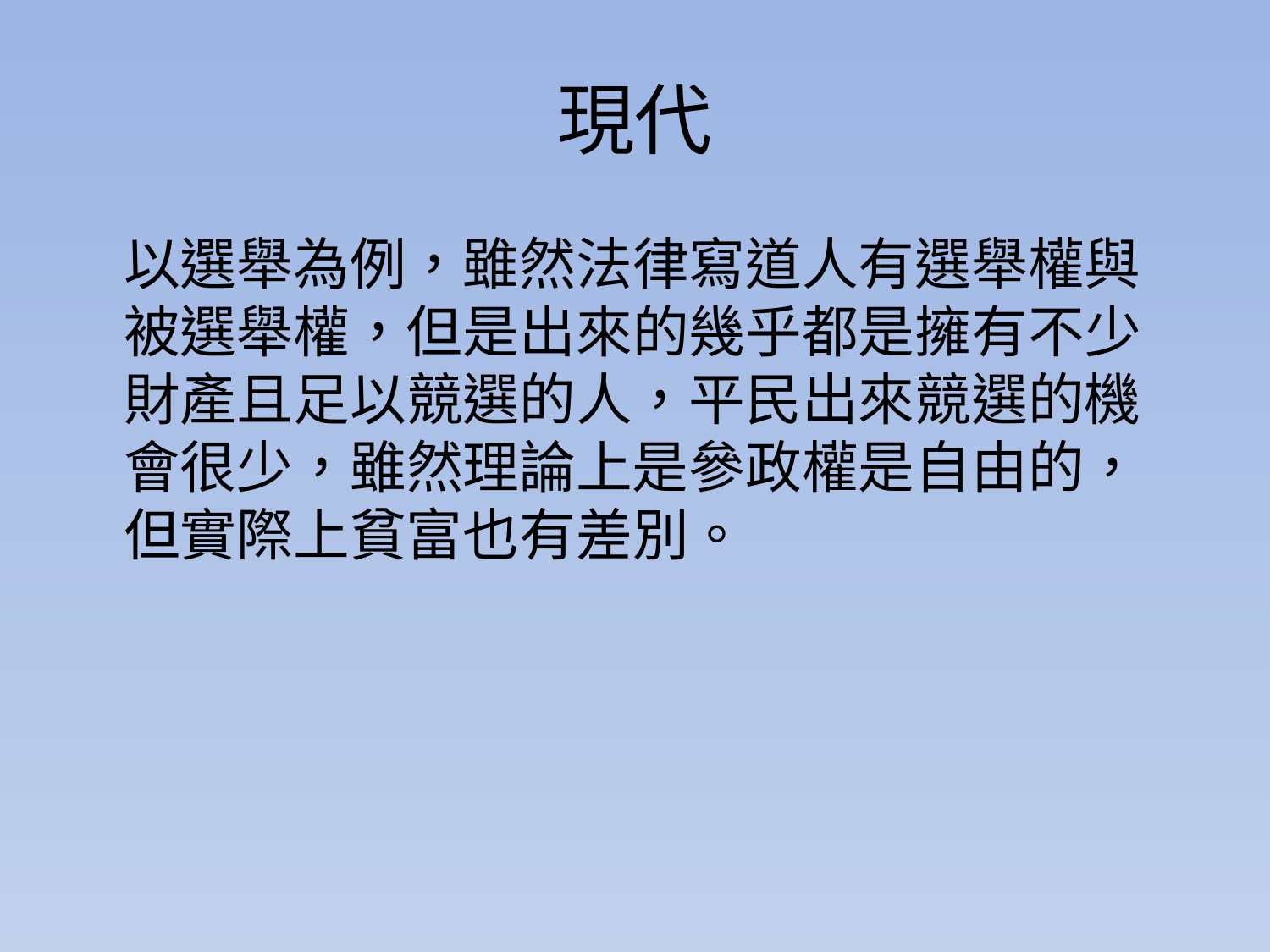

# 現代
	以選舉為例，雖然法律寫道人有選舉權與被選舉權，但是出來的幾乎都是擁有不少財產且足以競選的人，平民出來競選的機會很少，雖然理論上是參政權是自由的，但實際上貧富也有差別。